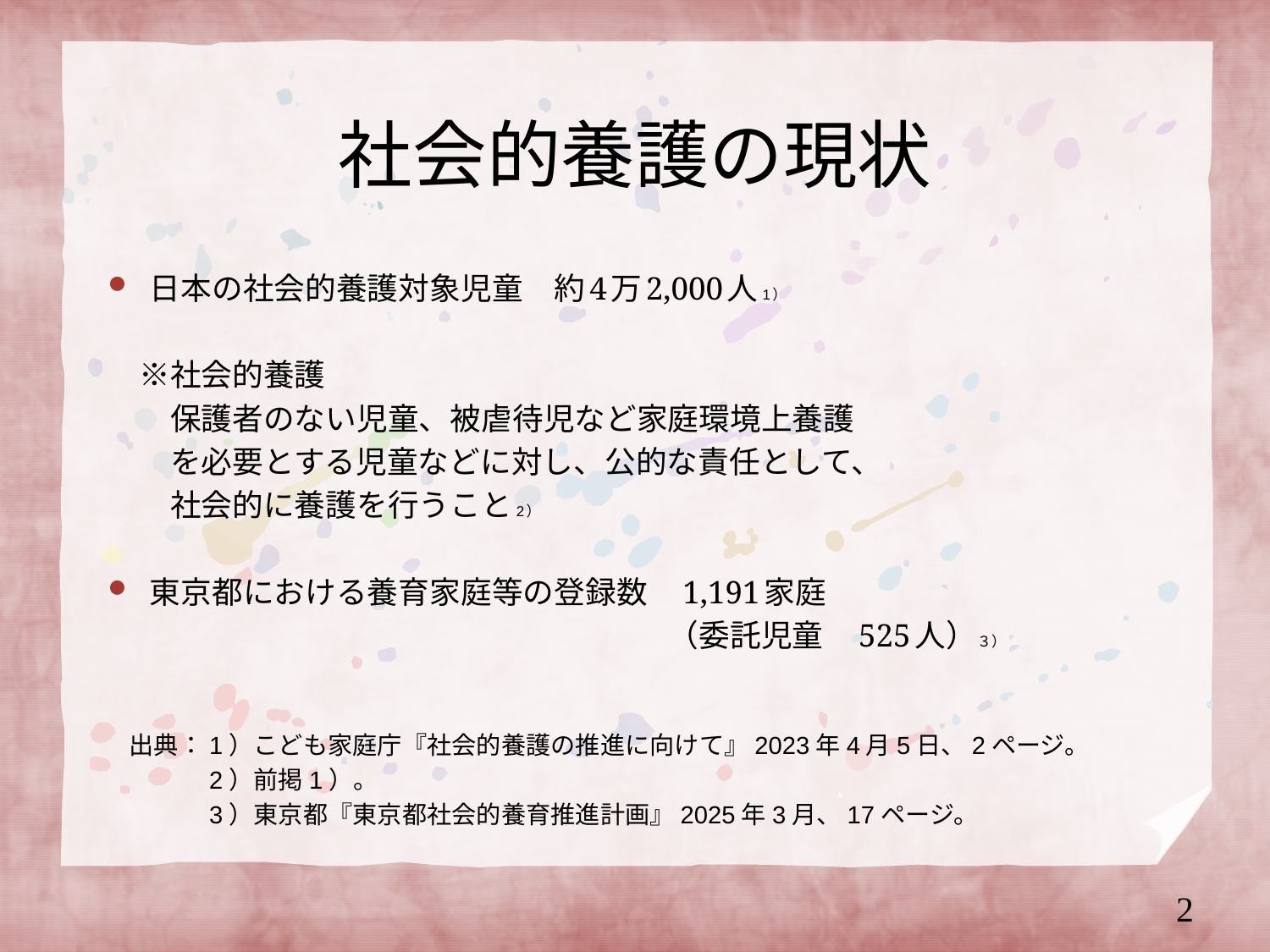

# 社会的養護の現状
日本の社会的養護対象児童　約4万2,000人1）

　※社会的養護
　　保護者のない児童、被虐待児など家庭環境上養護
　　を必要とする児童などに対し、公的な責任として、
　　社会的に養護を行うこと2）

東京都における養育家庭等の登録数　1,191家庭
　　　　　　　　　　　　　　　　　　（委託児童　525人）３）
出典：1）こども家庭庁『社会的養護の推進に向けて』2023年4月5日、2ページ。
　　　2）前掲1）。
　　　3）東京都『東京都社会的養育推進計画』2025年3月、17ページ。
2